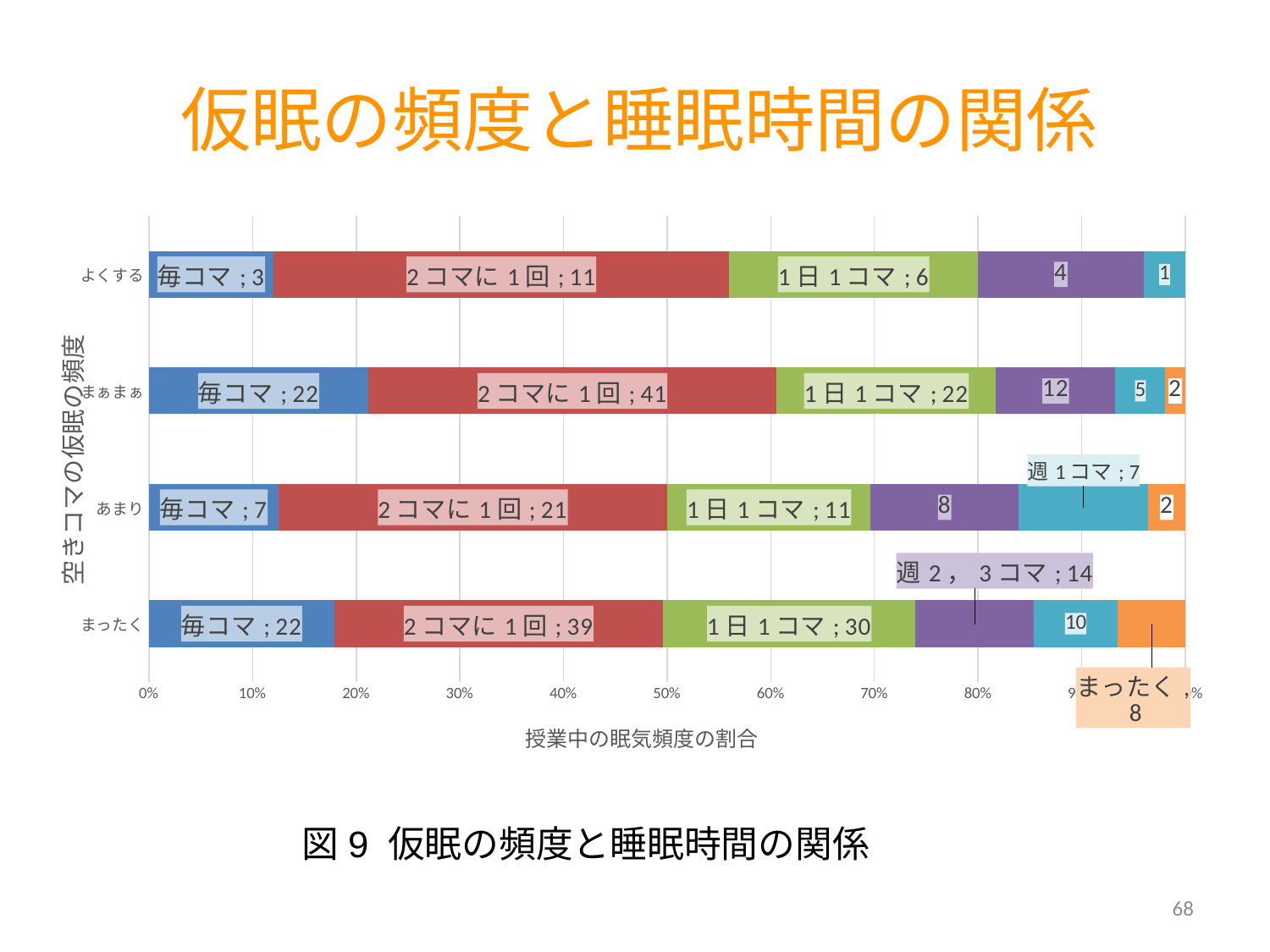

仮眠の頻度と睡眠時間の関係

### Chart

| Category | 毎コマ | 2コマに1回 | 1日1コマ | 週2，3コマ | 週1コマ | 全くない |
|---|---|---|---|---|---|---|
| まったく | 22.0 | 39.0 | 30.0 | 14.0 | 10.0 | 8.0 |
| あまり | 7.0 | 21.0 | 11.0 | 8.0 | 7.0 | 2.0 |
| まぁまぁ | 22.0 | 41.0 | 22.0 | 12.0 | 5.0 | 2.0 |
| よくする | 3.0 | 11.0 | 6.0 | 4.0 | 1.0 | 0.0 |
図9 仮眠の頻度と睡眠時間の関係
68